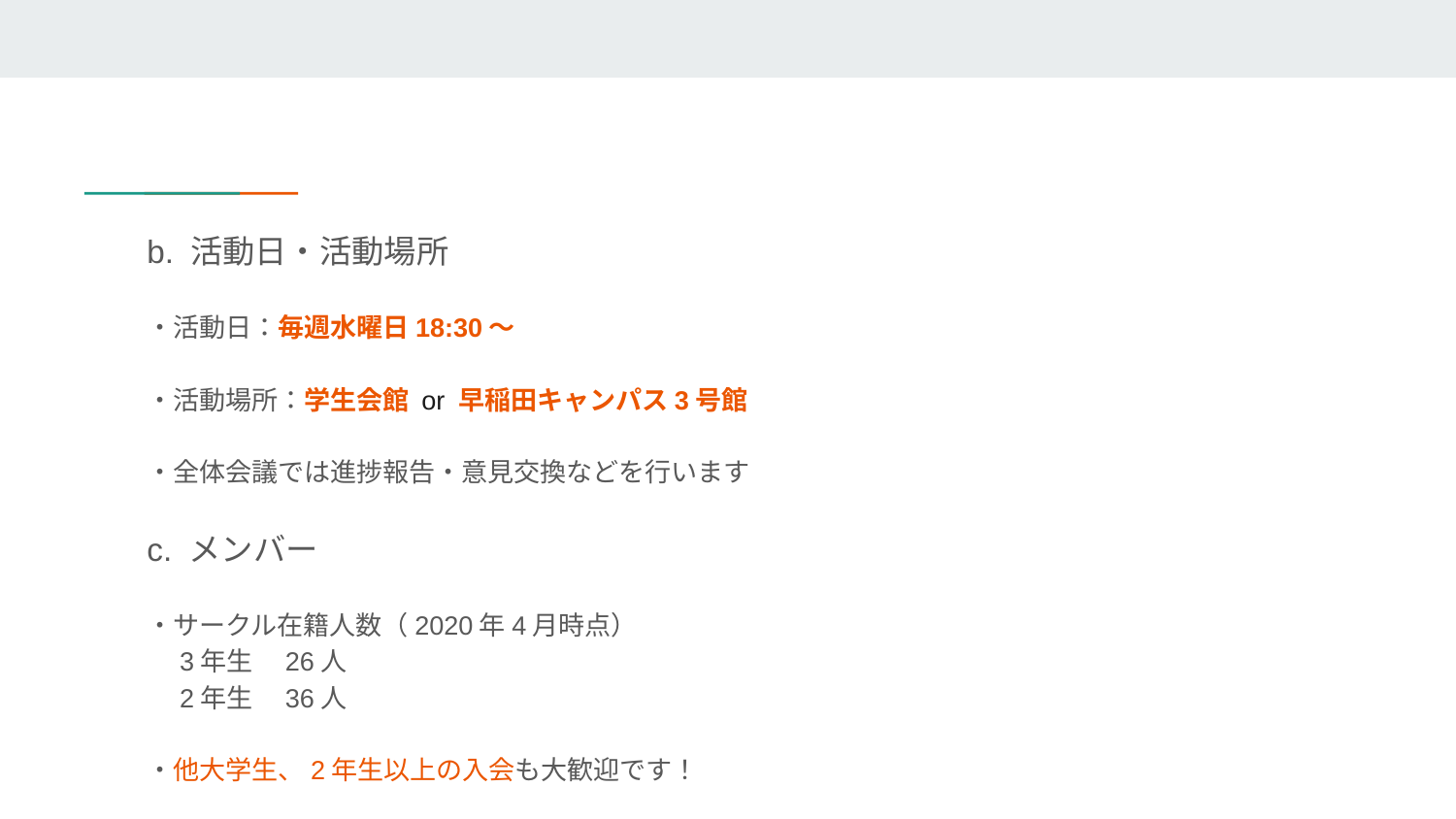

b. 活動日・活動場所

・活動日：毎週水曜日18:30～

・活動場所：学生会館 or 早稲田キャンパス3号館

・全体会議では進捗報告・意見交換などを行います

c. メンバー

・サークル在籍人数（2020年4月時点）
　3年生　26人
　2年生　36人

・他大学生、2年生以上の入会も大歓迎です！